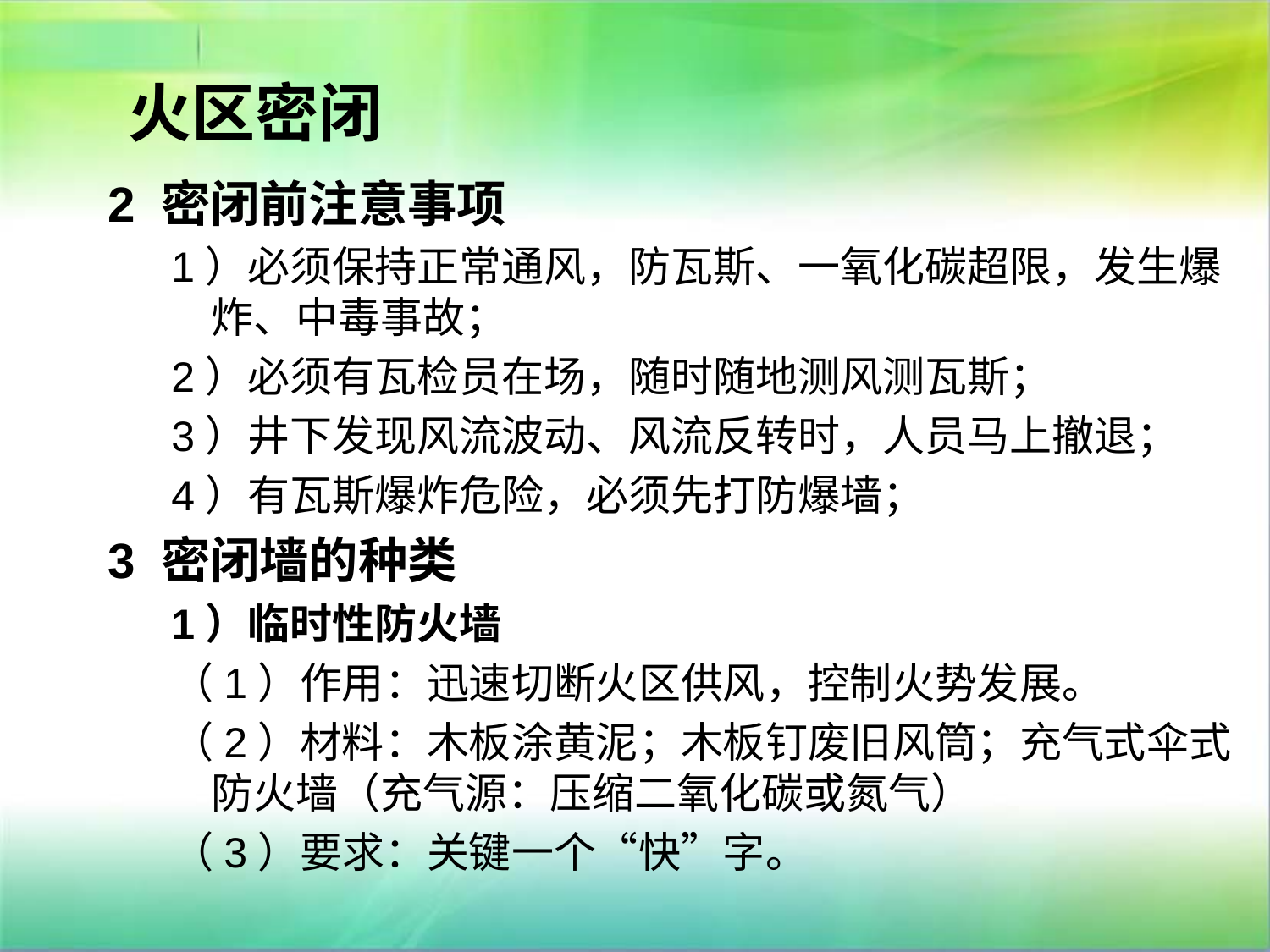

# 火区密闭
2 密闭前注意事项
1）必须保持正常通风，防瓦斯、一氧化碳超限，发生爆炸、中毒事故；
2）必须有瓦检员在场，随时随地测风测瓦斯；
3）井下发现风流波动、风流反转时，人员马上撤退；
4）有瓦斯爆炸危险，必须先打防爆墙；
3 密闭墙的种类
1）临时性防火墙
（1）作用：迅速切断火区供风，控制火势发展。
（2）材料：木板涂黄泥；木板钉废旧风筒；充气式伞式防火墙（充气源：压缩二氧化碳或氮气）
（3）要求：关键一个“快”字。